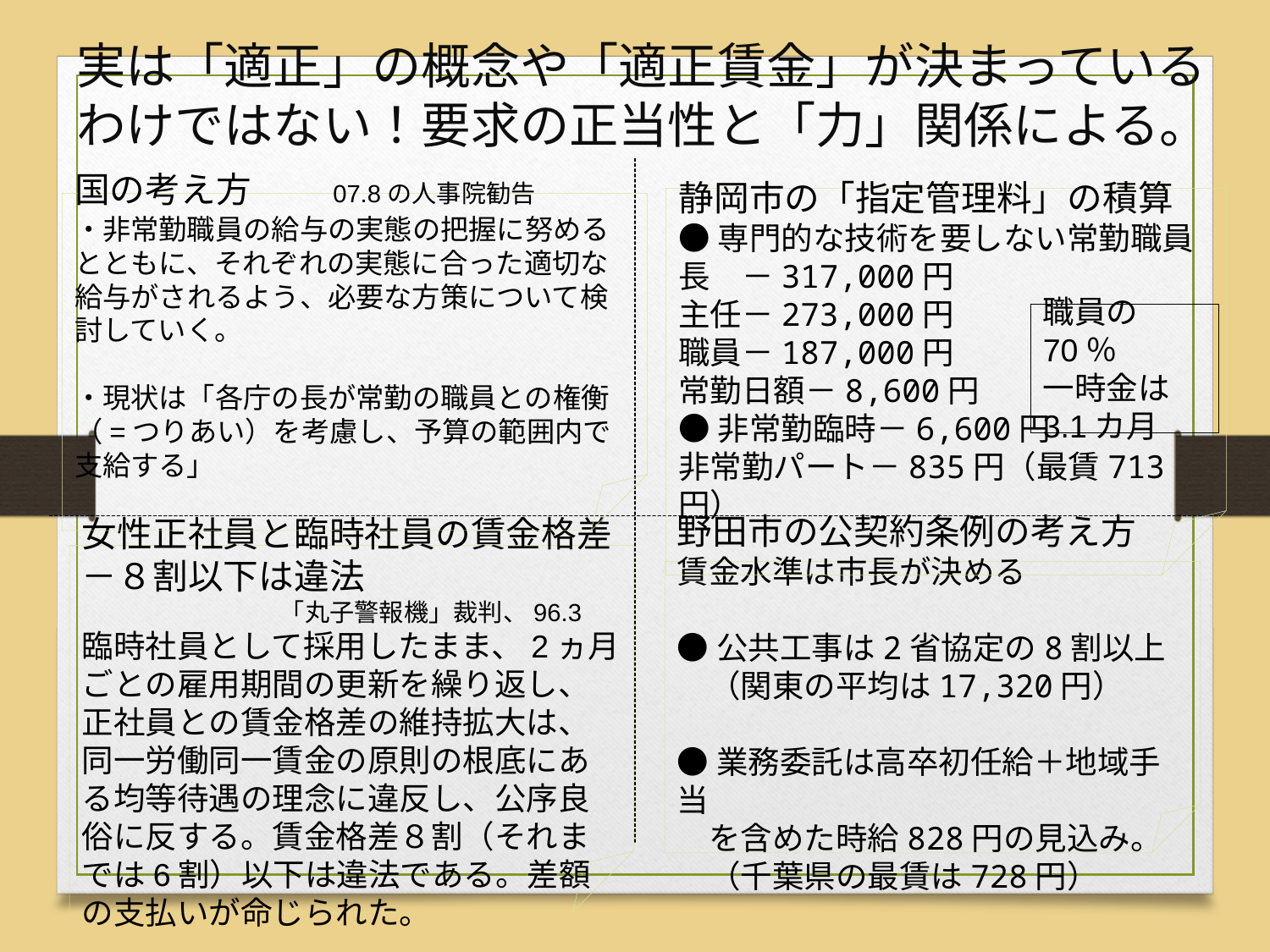

# 実は「適正」の概念や「適正賃金」が決まっているわけではない！要求の正当性と「力」関係による。

静岡市の「指定管理料」の積算
●専門的な技術を要しない常勤職員
長　－317,000円
主任－273,000円
職員－187,000円
常勤日額－8,600円
●非常勤臨時－6,600円
非常勤パート－835円（最賃713円）

国の考え方　　07.8の人事院勧告
・非常勤職員の給与の実態の把握に努めるとともに、それぞれの実態に合った適切な給与がされるよう、必要な方策について検討していく。

・現状は「各庁の長が常勤の職員との権衡（=つりあい）を考慮し、予算の範囲内で支給する」

職員の70％
一時金は
3.1カ月

女性正社員と臨時社員の賃金格差－８割以下は違法
　　　　　　　　「丸子警報機」裁判、96.3
臨時社員として採用したまま、2ヵ月ごとの雇用期間の更新を繰り返し、正社員との賃金格差の維持拡大は、同一労働同一賃金の原則の根底にある均等待遇の理念に違反し、公序良俗に反する。賃金格差８割（それまでは6割）以下は違法である。差額の支払いが命じられた。

野田市の公契約条例の考え方
賃金水準は市長が決める

●公共工事は2省協定の8割以上
　（関東の平均は17,320円）

●業務委託は高卒初任給＋地域手当
　を含めた時給828円の見込み。
　（千葉県の最賃は728円）